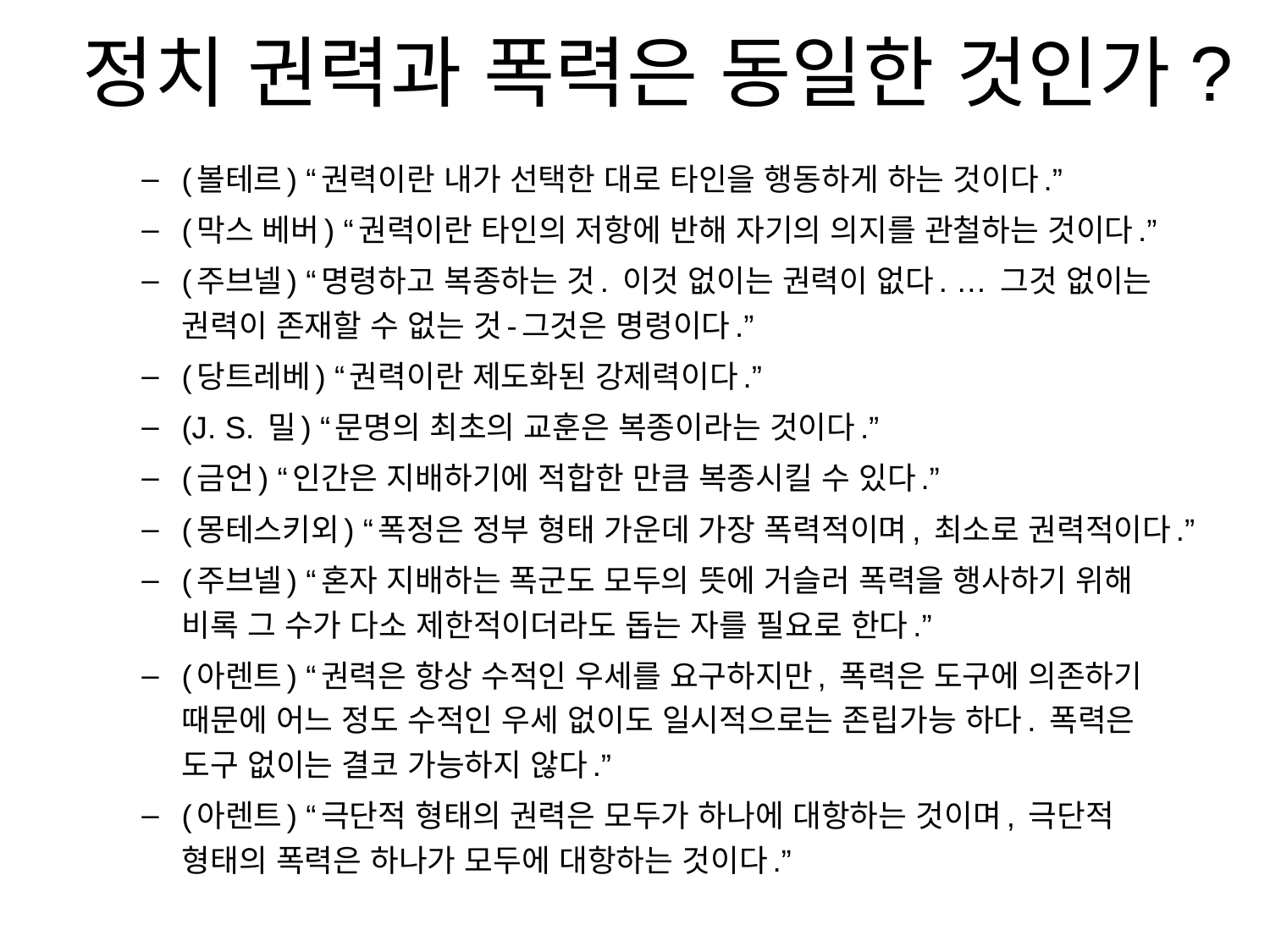

# 정치 권력과 폭력은 동일한 것인가?
(볼테르) “권력이란 내가 선택한 대로 타인을 행동하게 하는 것이다.”
(막스 베버) “권력이란 타인의 저항에 반해 자기의 의지를 관철하는 것이다.”
(주브넬) “명령하고 복종하는 것. 이것 없이는 권력이 없다. … 그것 없이는 권력이 존재할 수 없는 것-그것은 명령이다.”
(당트레베) “권력이란 제도화된 강제력이다.”
(J. S. 밀) “문명의 최초의 교훈은 복종이라는 것이다.”
(금언) “인간은 지배하기에 적합한 만큼 복종시킬 수 있다.”
(몽테스키외) “폭정은 정부 형태 가운데 가장 폭력적이며, 최소로 권력적이다.”
(주브넬) “혼자 지배하는 폭군도 모두의 뜻에 거슬러 폭력을 행사하기 위해 비록 그 수가 다소 제한적이더라도 돕는 자를 필요로 한다.”
(아렌트) “권력은 항상 수적인 우세를 요구하지만, 폭력은 도구에 의존하기 때문에 어느 정도 수적인 우세 없이도 일시적으로는 존립가능 하다. 폭력은 도구 없이는 결코 가능하지 않다.”
(아렌트) “극단적 형태의 권력은 모두가 하나에 대항하는 것이며, 극단적 형태의 폭력은 하나가 모두에 대항하는 것이다.”